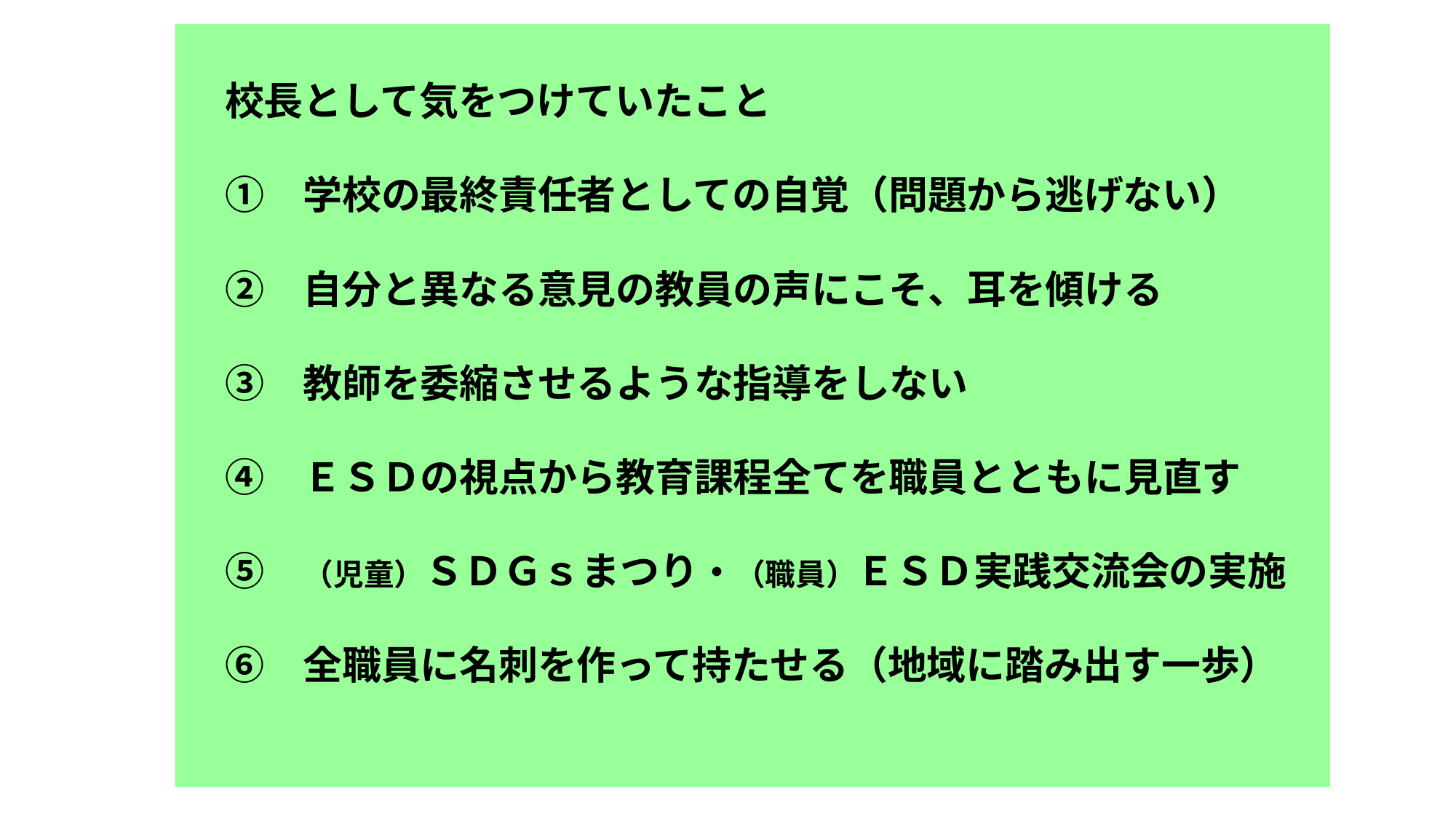

校長として気をつけていたこと

　①　学校の最終責任者としての自覚（問題から逃げない）

　②　自分と異なる意見の教員の声にこそ、耳を傾ける

　③　教師を委縮させるような指導をしない

　④　ＥＳＤの視点から教育課程全てを職員とともに見直す

　⑤　（児童）ＳＤＧｓまつり・（職員）ＥＳＤ実践交流会の実施

　⑥　全職員に名刺を作って持たせる（地域に踏み出す一歩）